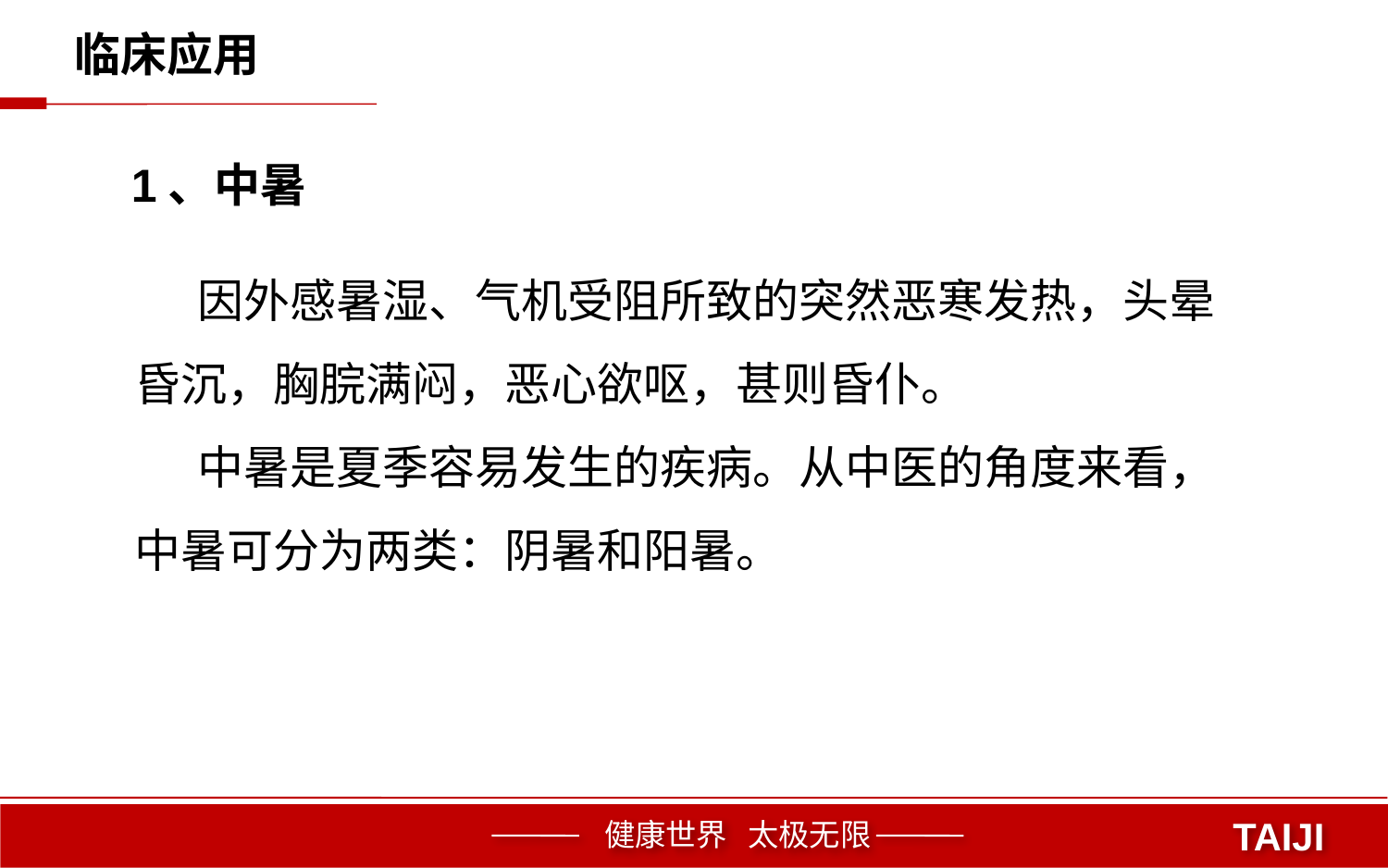

临床应用
1、中暑
     因外感暑湿、气机受阻所致的突然恶寒发热，头晕昏沉，胸脘满闷，恶心欲呕，甚则昏仆。
     中暑是夏季容易发生的疾病。从中医的角度来看，中暑可分为两类：阴暑和阳暑。